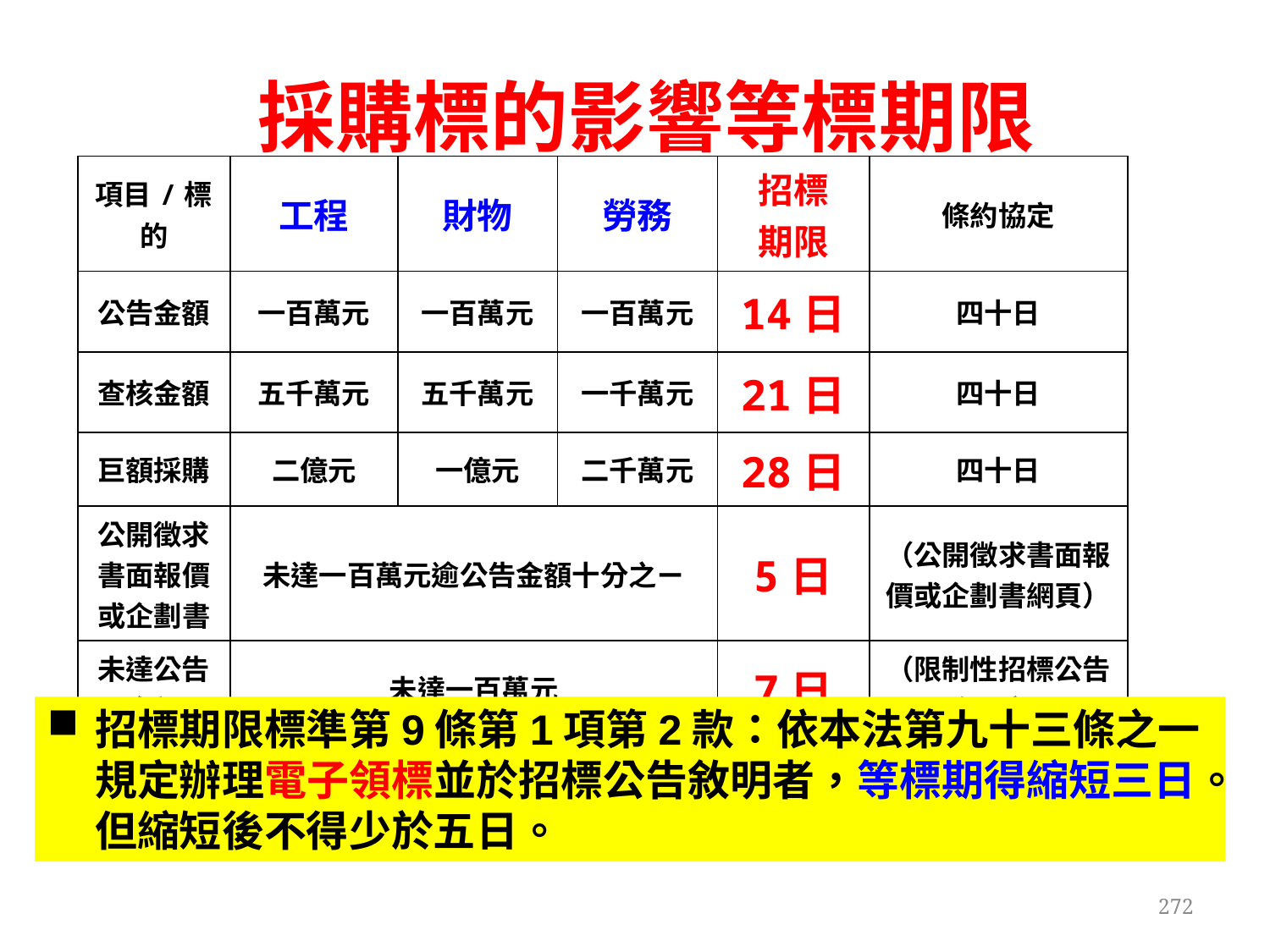

# 採購標的影響等標期限
| 項目/標的 | 工程 | 財物 | 勞務 | 招標 期限 | 條約協定 |
| --- | --- | --- | --- | --- | --- |
| 公告金額 | 一百萬元 | 一百萬元 | 一百萬元 | 14日 | 四十日 |
| 查核金額 | 五千萬元 | 五千萬元 | 一千萬元 | 21日 | 四十日 |
| 巨額採購 | 二億元 | 一億元 | 二千萬元 | 28日 | 四十日 |
| 公開徵求書面報價或企劃書 | 未達一百萬元逾公告金額十分之ㄧ |  |  | 5日 | （公開徵求書面報價或企劃書網頁） |
| 未達公告金額 | 未達一百萬元 |  |  | 7日 | （限制性招標公告網頁） |
招標期限標準第9條第1項第2款：依本法第九十三條之一規定辦理電子領標並於招標公告敘明者，等標期得縮短三日。但縮短後不得少於五日。
272